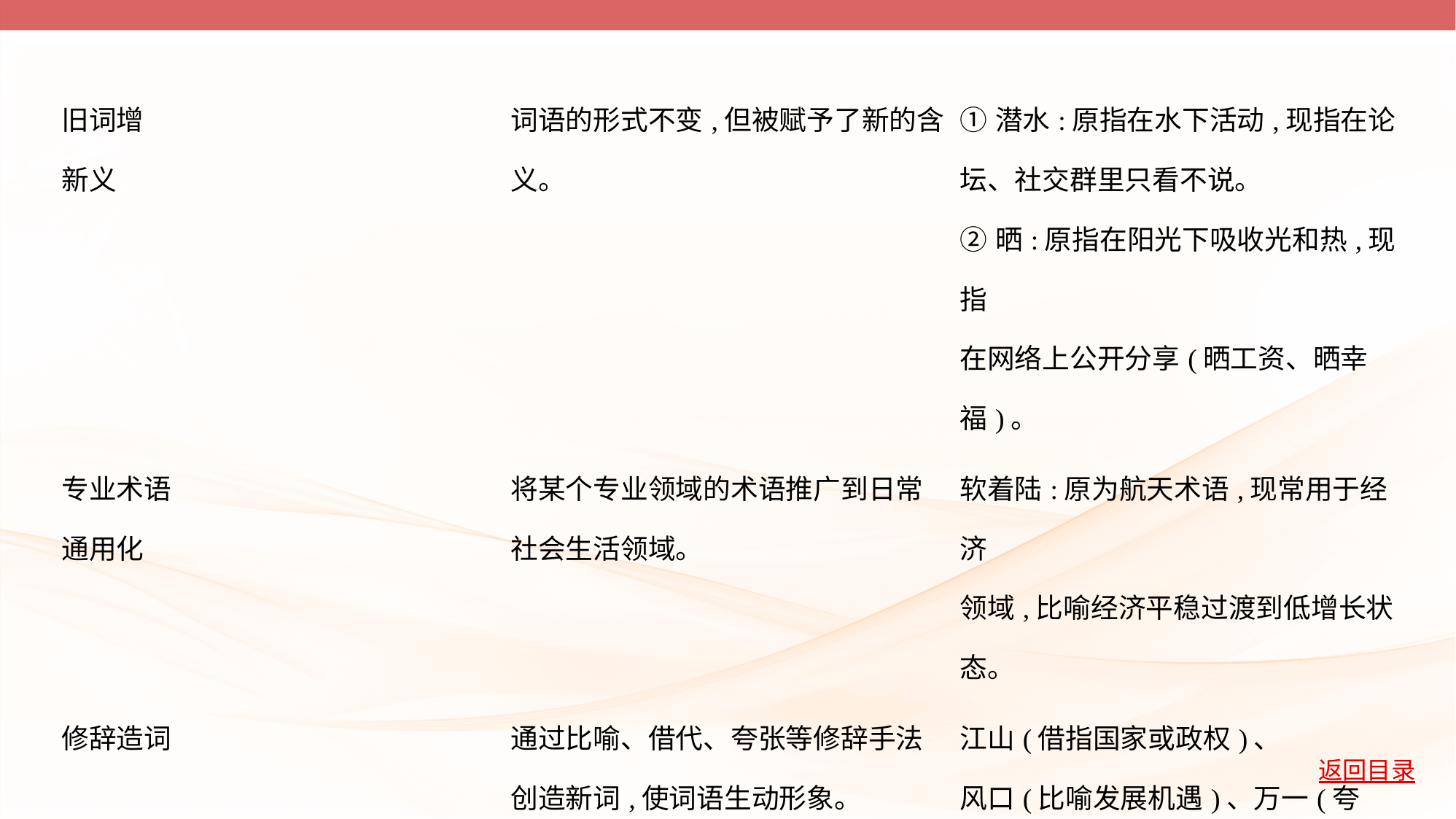

| 旧词增 新义 | 词语的形式不变,但被赋予了新的含 义。 | ①潜水:原指在水下活动,现指在论 坛、社交群里只看不说。 ②晒:原指在阳光下吸收光和热,现指 在网络上公开分享(晒工资、晒幸 福)。 |
| --- | --- | --- |
| 专业术语 通用化 | 将某个专业领域的术语推广到日常 社会生活领域。 | 软着陆:原为航天术语,现常用于经济 领域,比喻经济平稳过渡到低增长状 态。 |
| 修辞造词 | 通过比喻、借代、夸张等修辞手法 创造新词,使词语生动形象。 | 江山(借指国家或政权)、 风口(比喻发展机遇)、万一(夸张, “一万分之一”表示极小的部分或 概率)。 |